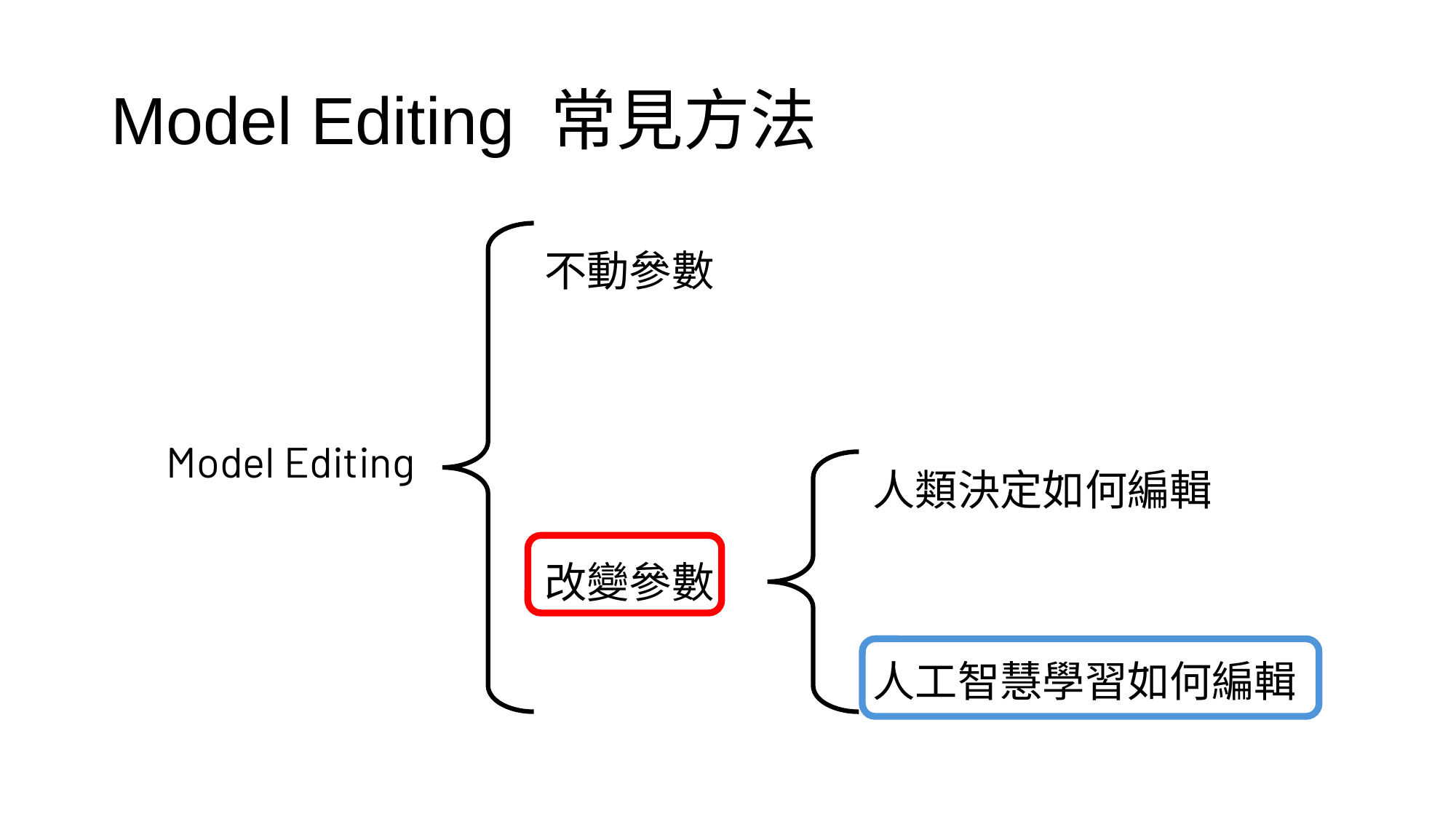

# Model Editing 常見方法

不動參數
Model Editing

人類決定如何編輯

改變參數

人工智慧學習如何編輯